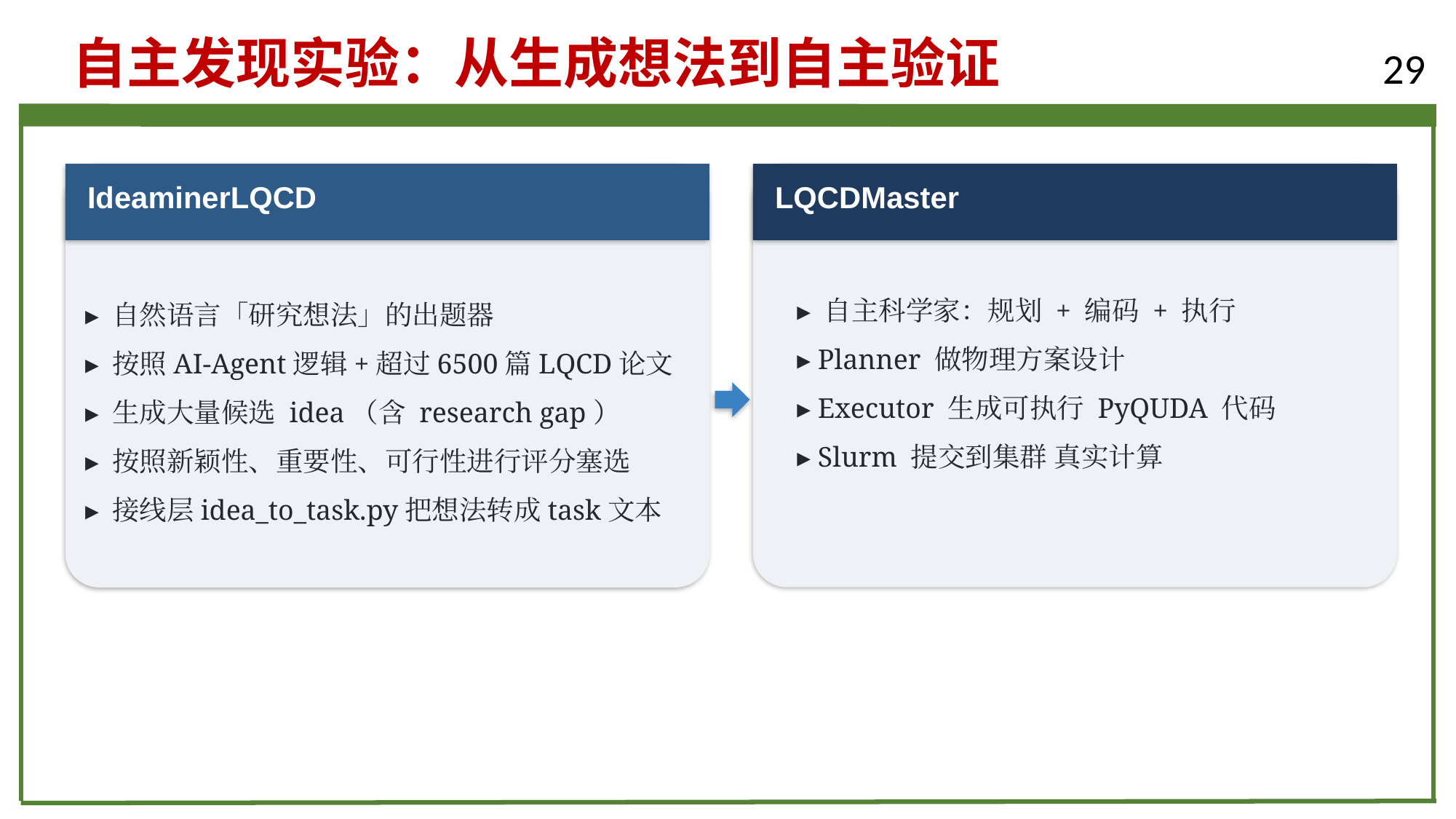

自主发现实验：从生成想法到自主验证
29

IdeaminerLQCD
LQCDMaster
▸ 自主科学家：规划 + 编码 + 执行
▸ Planner 做物理方案设计
▸ Executor 生成可执行 PyQUDA 代码
▸ Slurm 提交到集群 真实计算
▸ 自然语言「研究想法」的出题器
▸ 按照AI-Agent逻辑+超过6500篇LQCD论文
▸ 生成大量候选 idea（含 research gap）
▸ 按照新颖性、重要性、可行性进行评分塞选
▸ 接线层idea_to_task.py把想法转成task文本